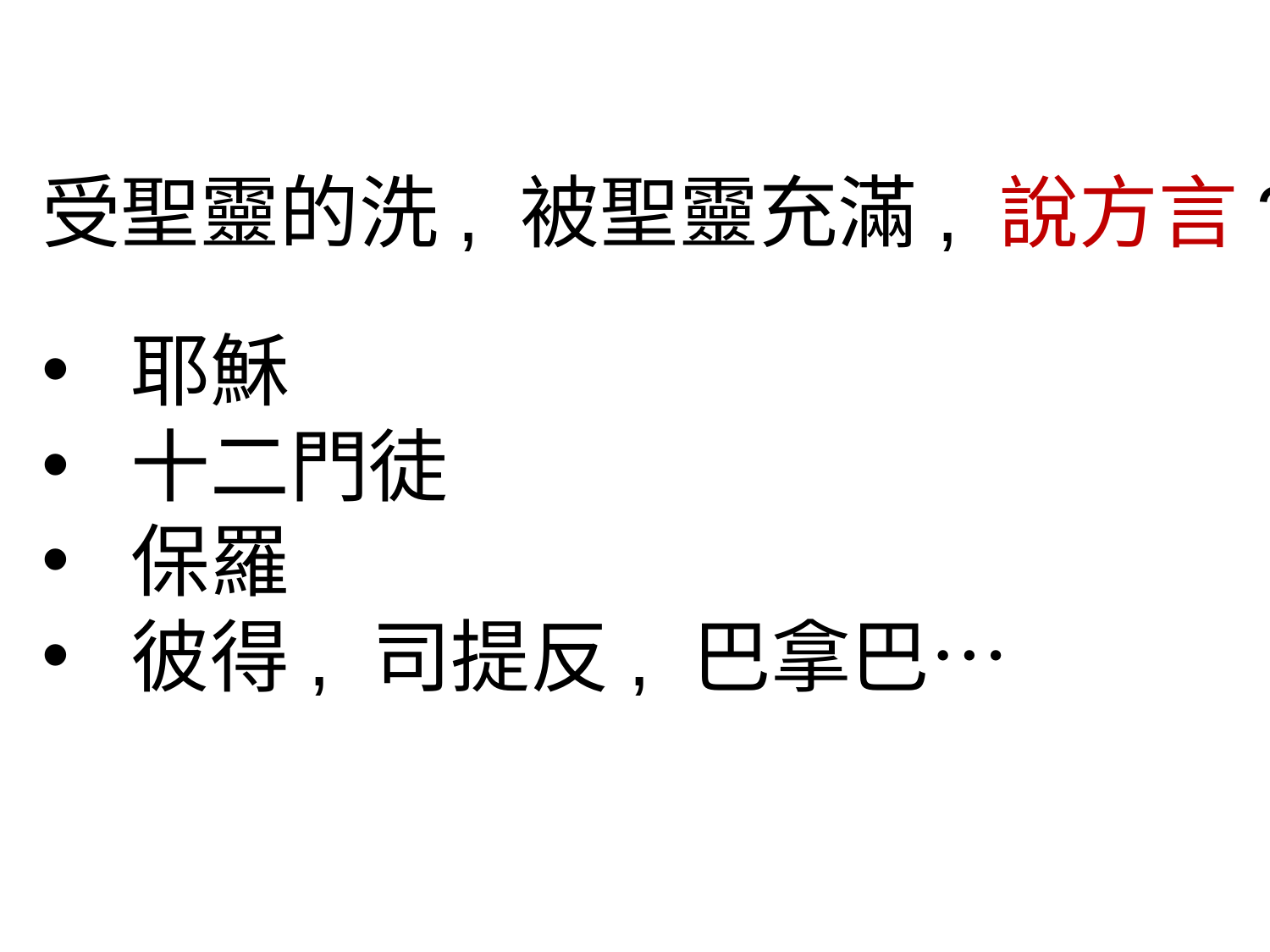

受聖靈的洗, 被聖靈充滿, 說方言?

耶穌
十二門徒
保羅
彼得, 司提反, 巴拿巴…